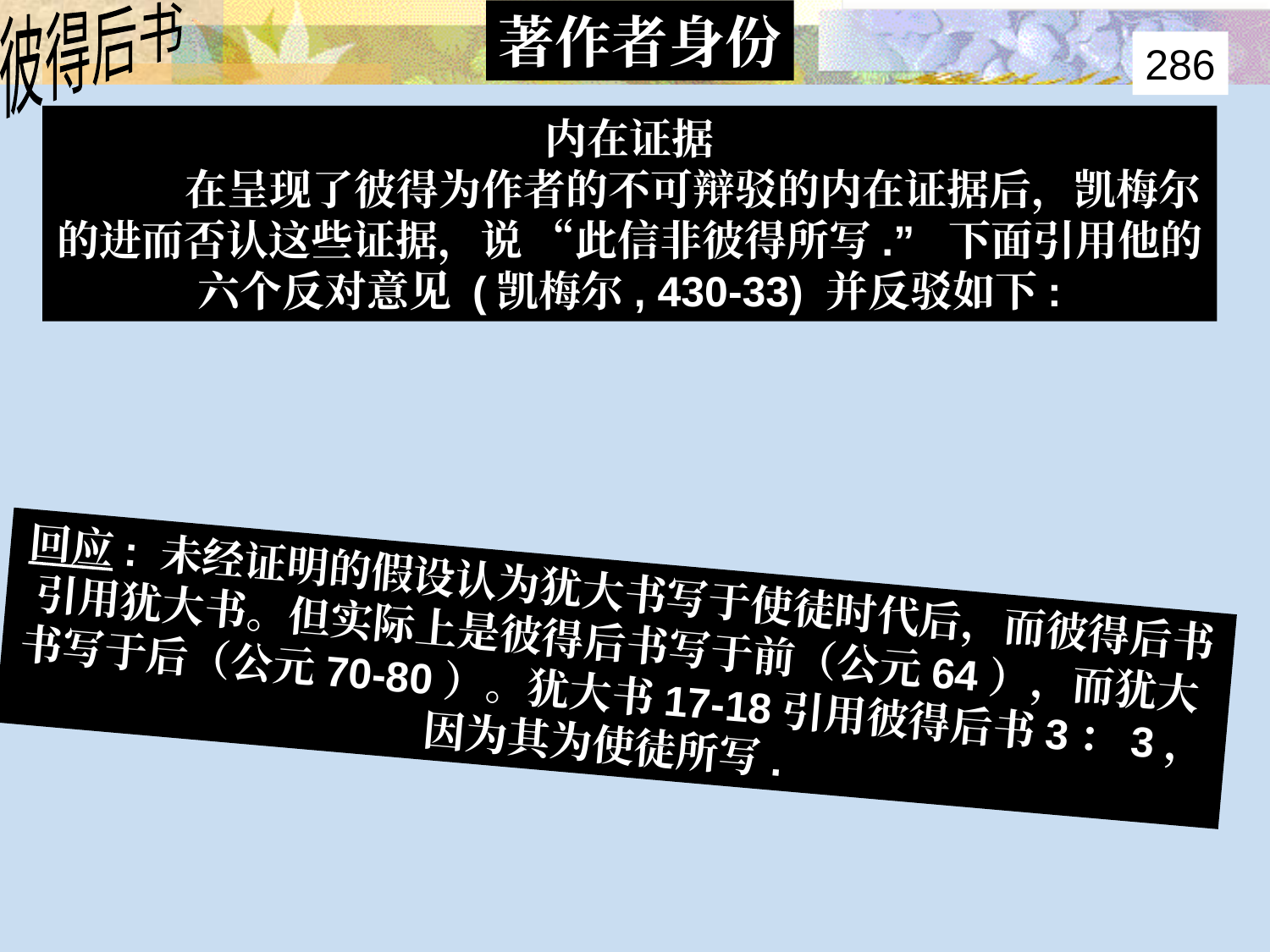

Authorship – Internal Evidence 4
彼得后书
著作者身份
286

内在证据
	在呈现了彼得为作者的不可辩驳的内在证据后，凯梅尔的进而否认这些证据，说 “此信非彼得所写.”  下面引用他的六个反对意见 (凯梅尔, 430-33) 并反驳如下:
回应: 未经证明的假设认为犹大书写于使徒时代后，而彼得后书引用犹大书。但实际上是彼得后书写于前（公元64），而犹大书写于后（公元70-80）。犹大书17-18引用彼得后书3：3，因为其为使徒所写.
1. 反对: 文学上基于犹大书使这种可能性被排除.